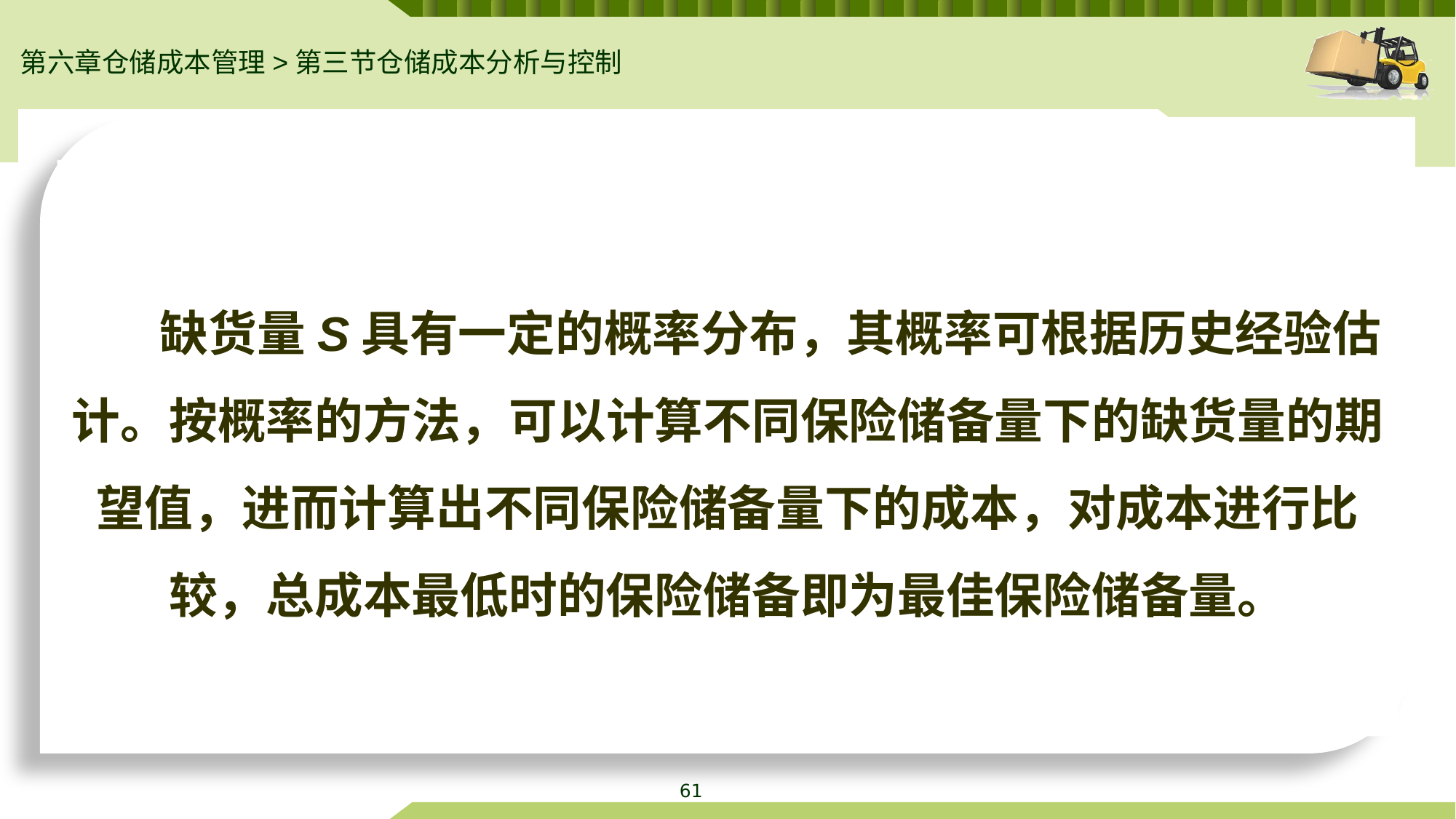

第六章仓储成本管理>第三节仓储成本分析与控制
缺货量S具有一定的概率分布，其概率可根据历史经验估计。按概率的方法，可以计算不同保险储备量下的缺货量的期望值，进而计算出不同保险储备量下的成本，对成本进行比较，总成本最低时的保险储备即为最佳保险储备量。